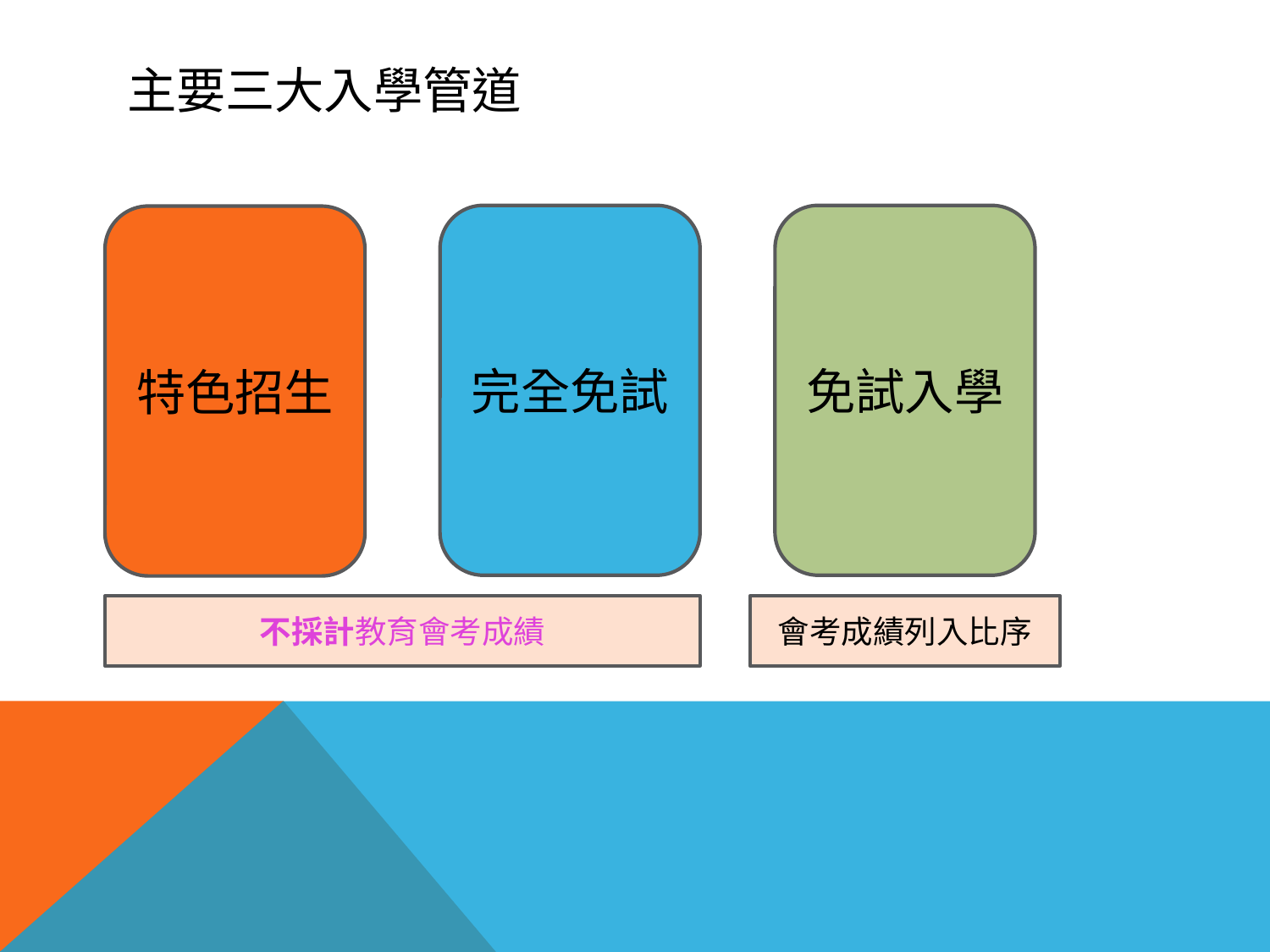

# 主要三大入學管道
完全免試
免試入學
特色招生
不採計教育會考成績
會考成績列入比序